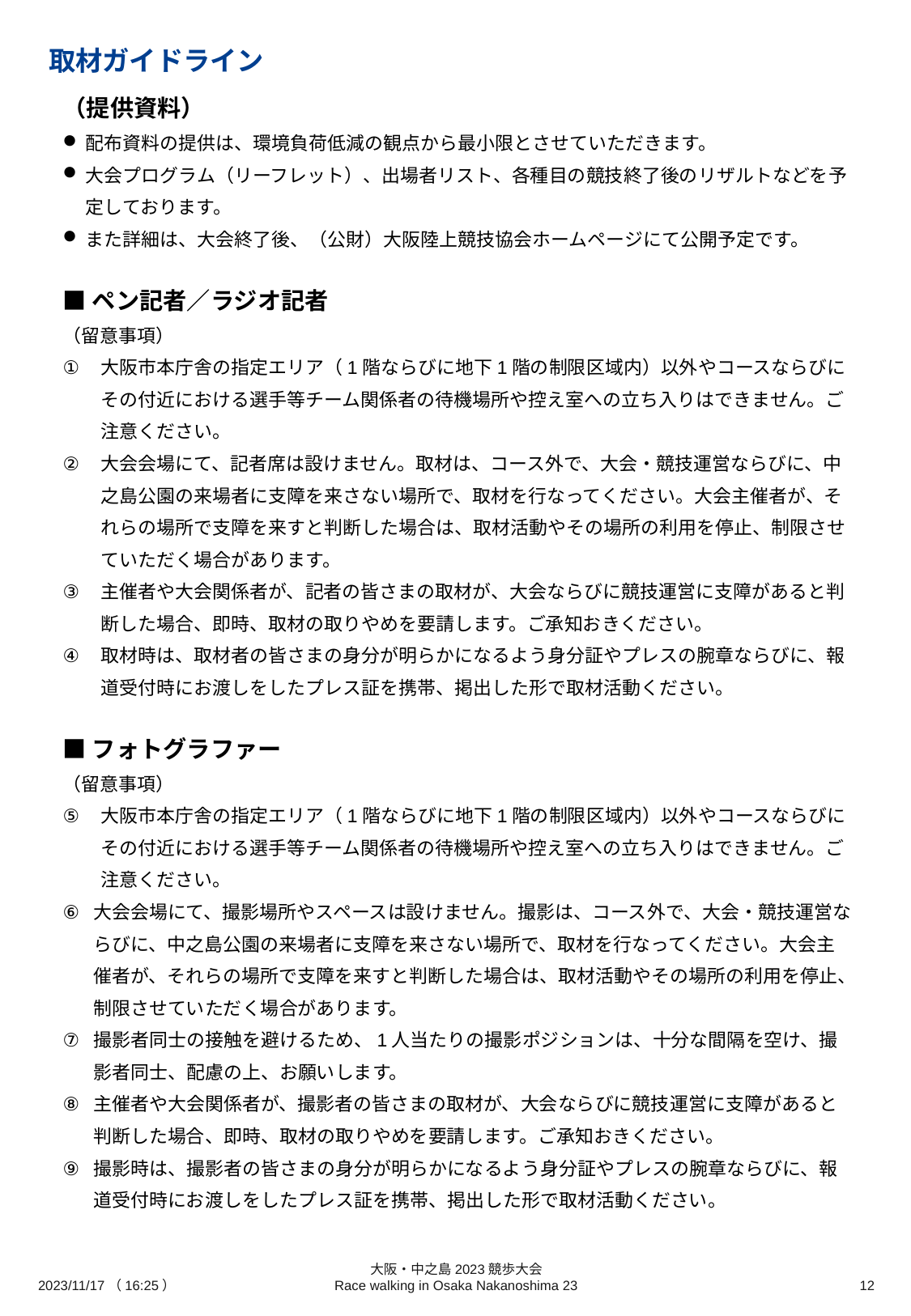

取材ガイドライン
（提供資料）
配布資料の提供は、環境負荷低減の観点から最小限とさせていただきます。
大会プログラム（リーフレット）、出場者リスト、各種目の競技終了後のリザルトなどを予定しております。
また詳細は、大会終了後、（公財）大阪陸上競技協会ホームページにて公開予定です。

■ペン記者／ラジオ記者
（留意事項）
大阪市本庁舎の指定エリア（1階ならびに地下1階の制限区域内）以外やコースならびにその付近における選手等チーム関係者の待機場所や控え室への立ち入りはできません。ご注意ください。
大会会場にて、記者席は設けません。取材は、コース外で、大会・競技運営ならびに、中之島公園の来場者に支障を来さない場所で、取材を行なってください。大会主催者が、それらの場所で支障を来すと判断した場合は、取材活動やその場所の利用を停止、制限させていただく場合があります。
主催者や大会関係者が、記者の皆さまの取材が、大会ならびに競技運営に支障があると判断した場合、即時、取材の取りやめを要請します。ご承知おきください。
取材時は、取材者の皆さまの身分が明らかになるよう身分証やプレスの腕章ならびに、報道受付時にお渡しをしたプレス証を携帯、掲出した形で取材活動ください。

■フォトグラファー
（留意事項）
大阪市本庁舎の指定エリア（1階ならびに地下1階の制限区域内）以外やコースならびにその付近における選手等チーム関係者の待機場所や控え室への立ち入りはできません。ご注意ください。
大会会場にて、撮影場所やスペースは設けません。撮影は、コース外で、大会・競技運営ならびに、中之島公園の来場者に支障を来さない場所で、取材を行なってください。大会主催者が、それらの場所で支障を来すと判断した場合は、取材活動やその場所の利用を停止、制限させていただく場合があります。
撮影者同士の接触を避けるため、1人当たりの撮影ポジションは、十分な間隔を空け、撮影者同士、配慮の上、お願いします。
主催者や大会関係者が、撮影者の皆さまの取材が、大会ならびに競技運営に支障があると判断した場合、即時、取材の取りやめを要請します。ご承知おきください。
撮影時は、撮影者の皆さまの身分が明らかになるよう身分証やプレスの腕章ならびに、報道受付時にお渡しをしたプレス証を携帯、掲出した形で取材活動ください。

2023/11/17（16:25）
大阪・中之島2023競歩大会
Race walking in Osaka Nakanoshima 23
12